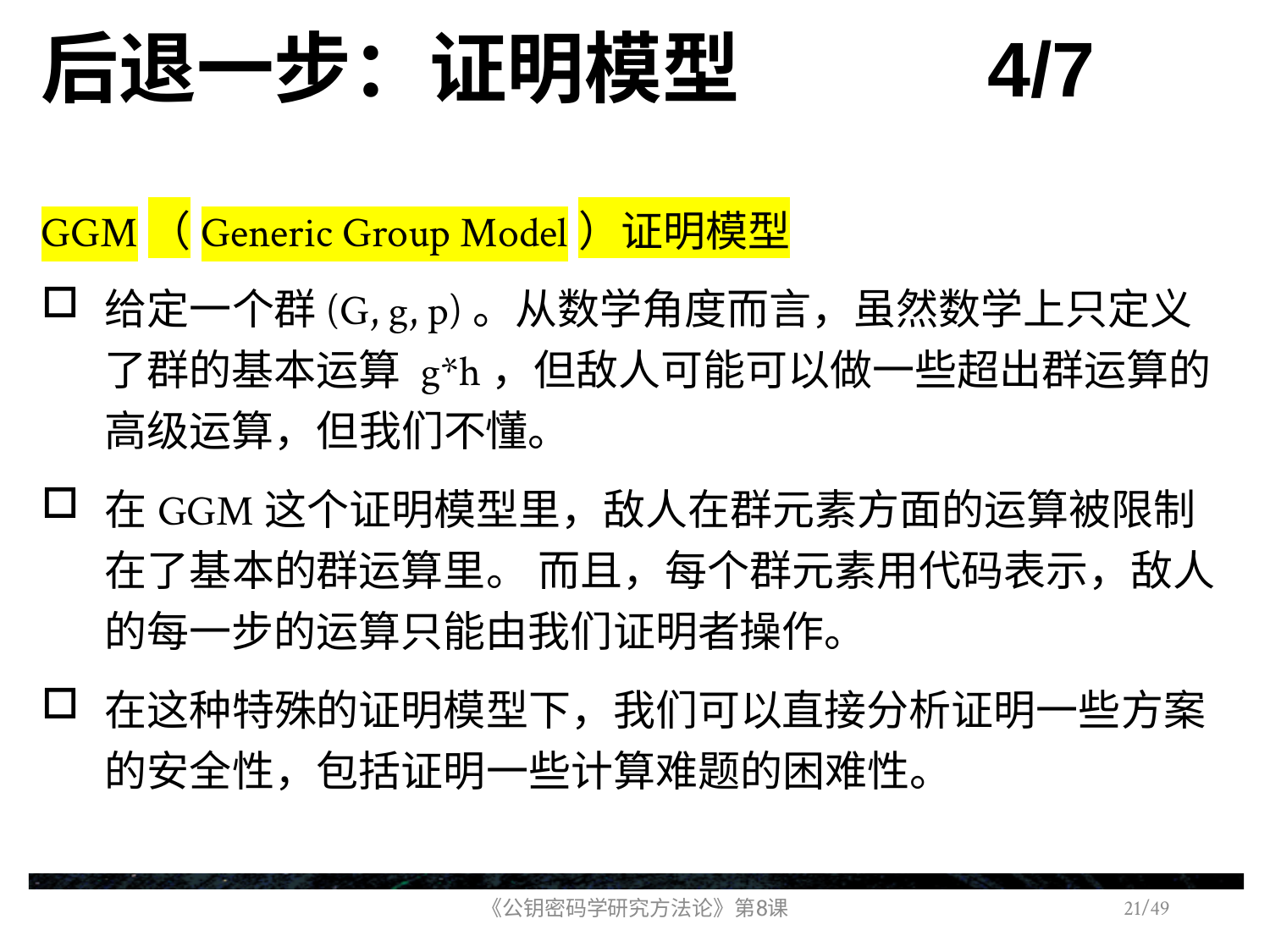

# 后退一步：证明模型             4/7
GGM（Generic Group Model）证明模型
给定一个群(G, g, p)。从数学角度而言，虽然数学上只定义了群的基本运算 g*h，但敌人可能可以做一些超出群运算的高级运算，但我们不懂。
在GGM这个证明模型里，敌人在群元素方面的运算被限制在了基本的群运算里。 而且，每个群元素用代码表示，敌人的每一步的运算只能由我们证明者操作。
在这种特殊的证明模型下，我们可以直接分析证明一些方案的安全性，包括证明一些计算难题的困难性。
《公钥密码学研究方法论》第8课
21/49